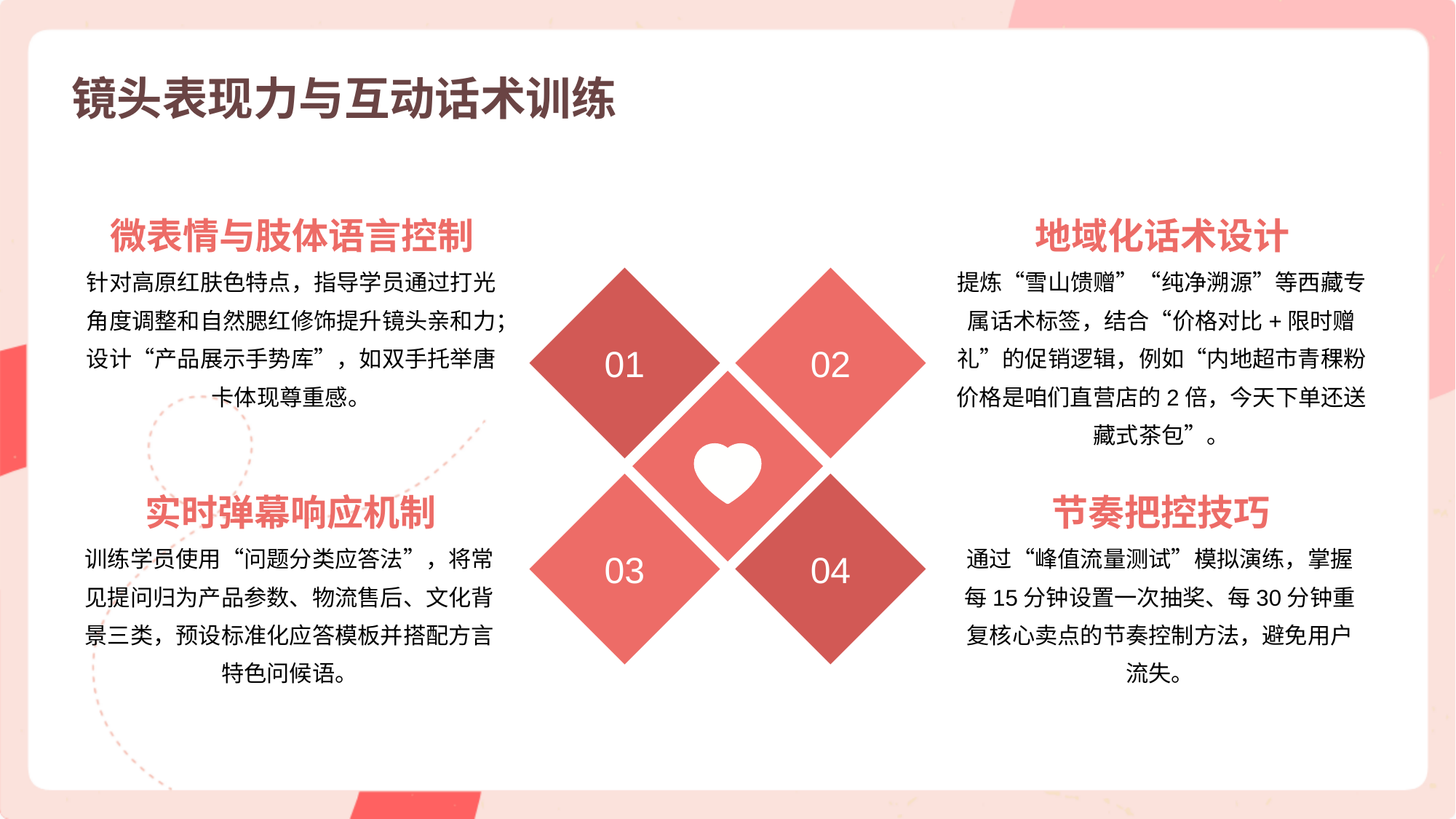

镜头表现力与互动话术训练
微表情与肢体语言控制
地域化话术设计
针对高原红肤色特点，指导学员通过打光角度调整和自然腮红修饰提升镜头亲和力；设计“产品展示手势库”，如双手托举唐卡体现尊重感。
提炼“雪山馈赠”“纯净溯源”等西藏专属话术标签，结合“价格对比+限时赠礼”的促销逻辑，例如“内地超市青稞粉价格是咱们直营店的2倍，今天下单还送藏式茶包”。

01
02

实时弹幕响应机制

节奏把控技巧
训练学员使用“问题分类应答法”，将常见提问归为产品参数、物流售后、文化背景三类，预设标准化应答模板并搭配方言特色问候语。
通过“峰值流量测试”模拟演练，掌握每15分钟设置一次抽奖、每30分钟重复核心卖点的节奏控制方法，避免用户流失。
03
04